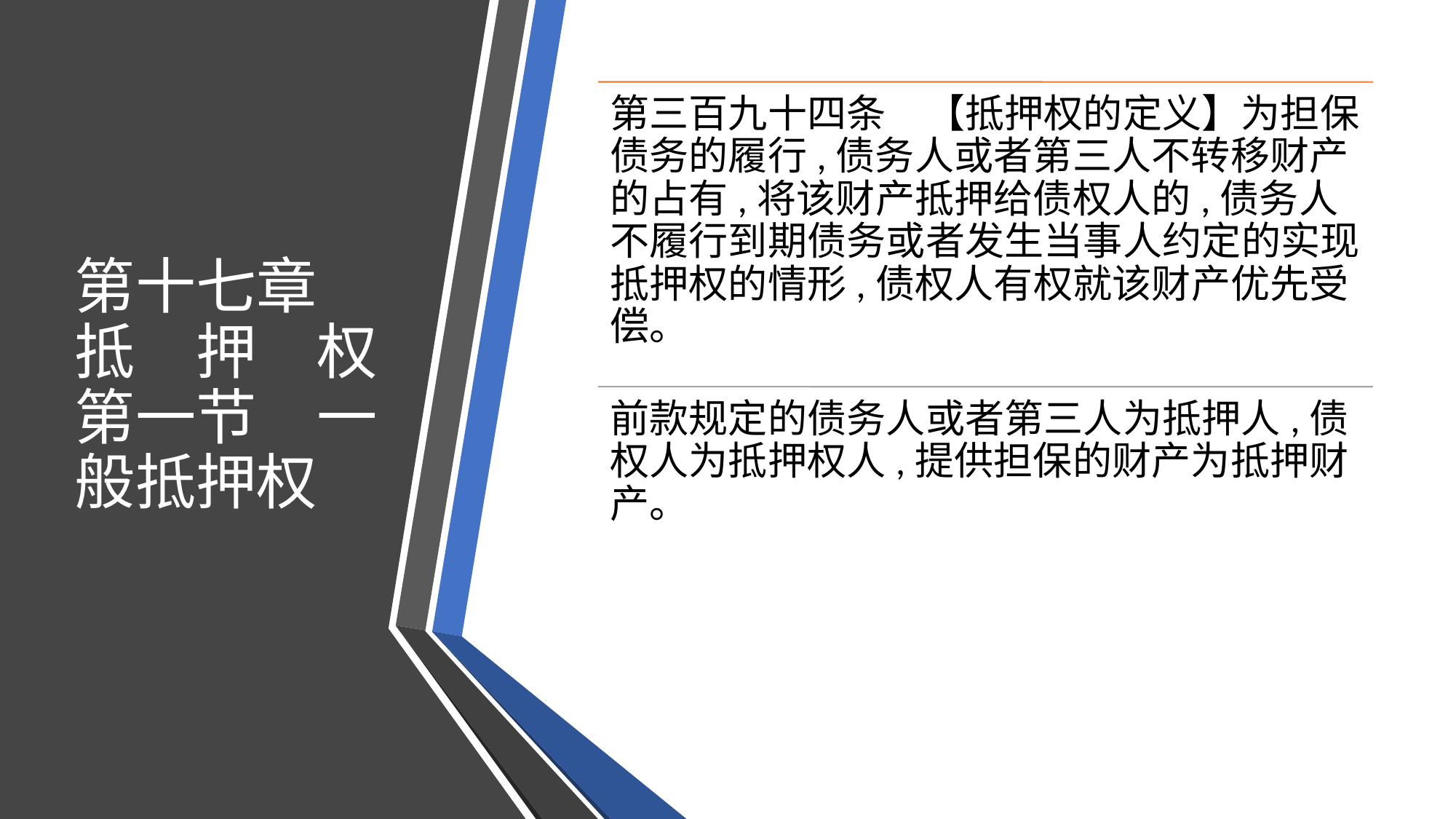

# 第十七章　抵　押　权 第一节　一般抵押权
第三百九十四条　【抵押权的定义】为担保债务的履行,债务人或者第三人不转移财产的占有,将该财产抵押给债权人的,债务人不履行到期债务或者发生当事人约定的实现抵押权的情形,债权人有权就该财产优先受偿。
前款规定的债务人或者第三人为抵押人,债权人为抵押权人,提供担保的财产为抵押财产。